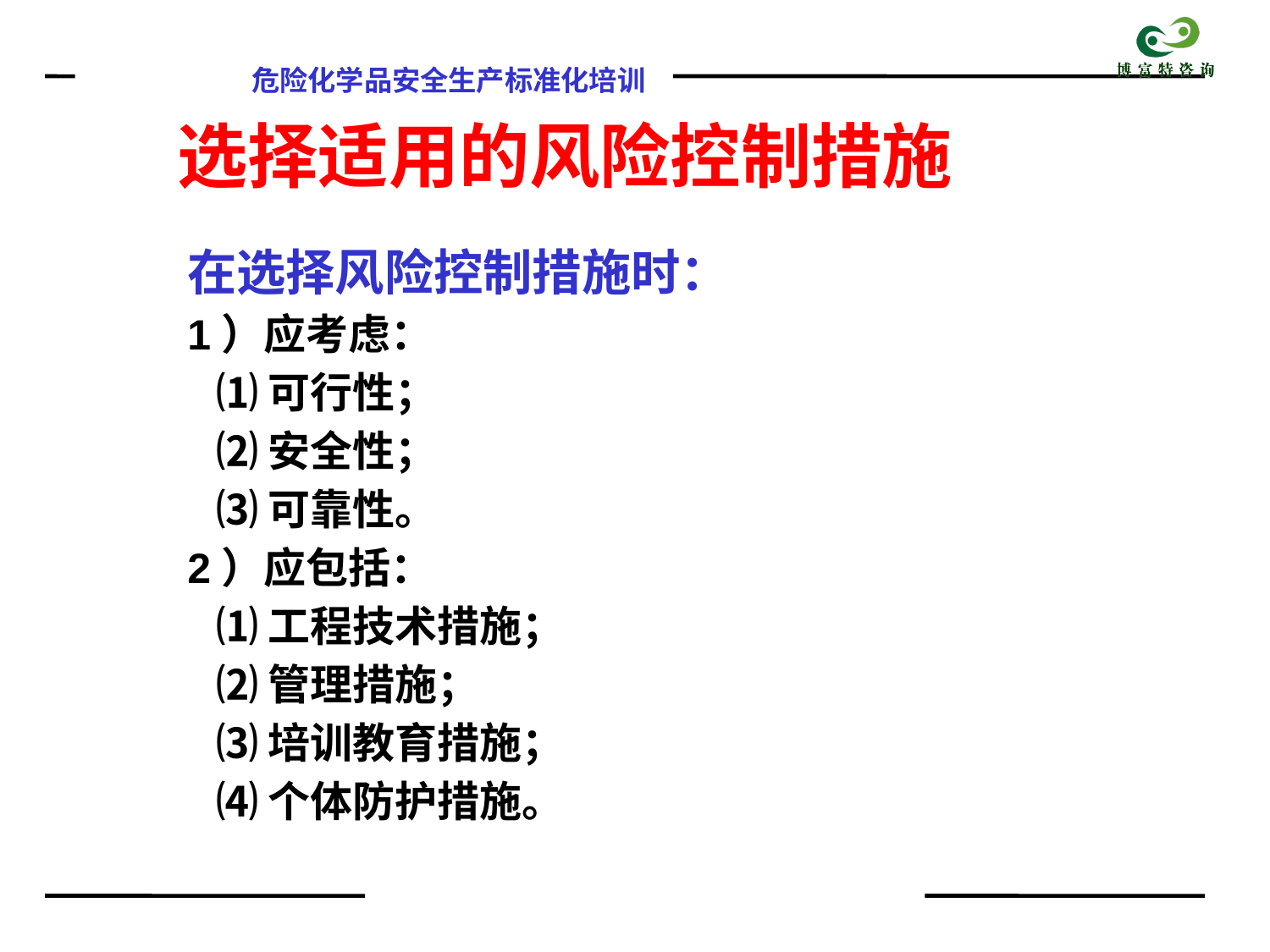

选择适用的风险控制措施
在选择风险控制措施时：
1）应考虑：
   ⑴可行性；
   ⑵安全性；
   ⑶可靠性。
2）应包括：
   ⑴工程技术措施；
   ⑵管理措施；
   ⑶培训教育措施；
   ⑷个体防护措施。